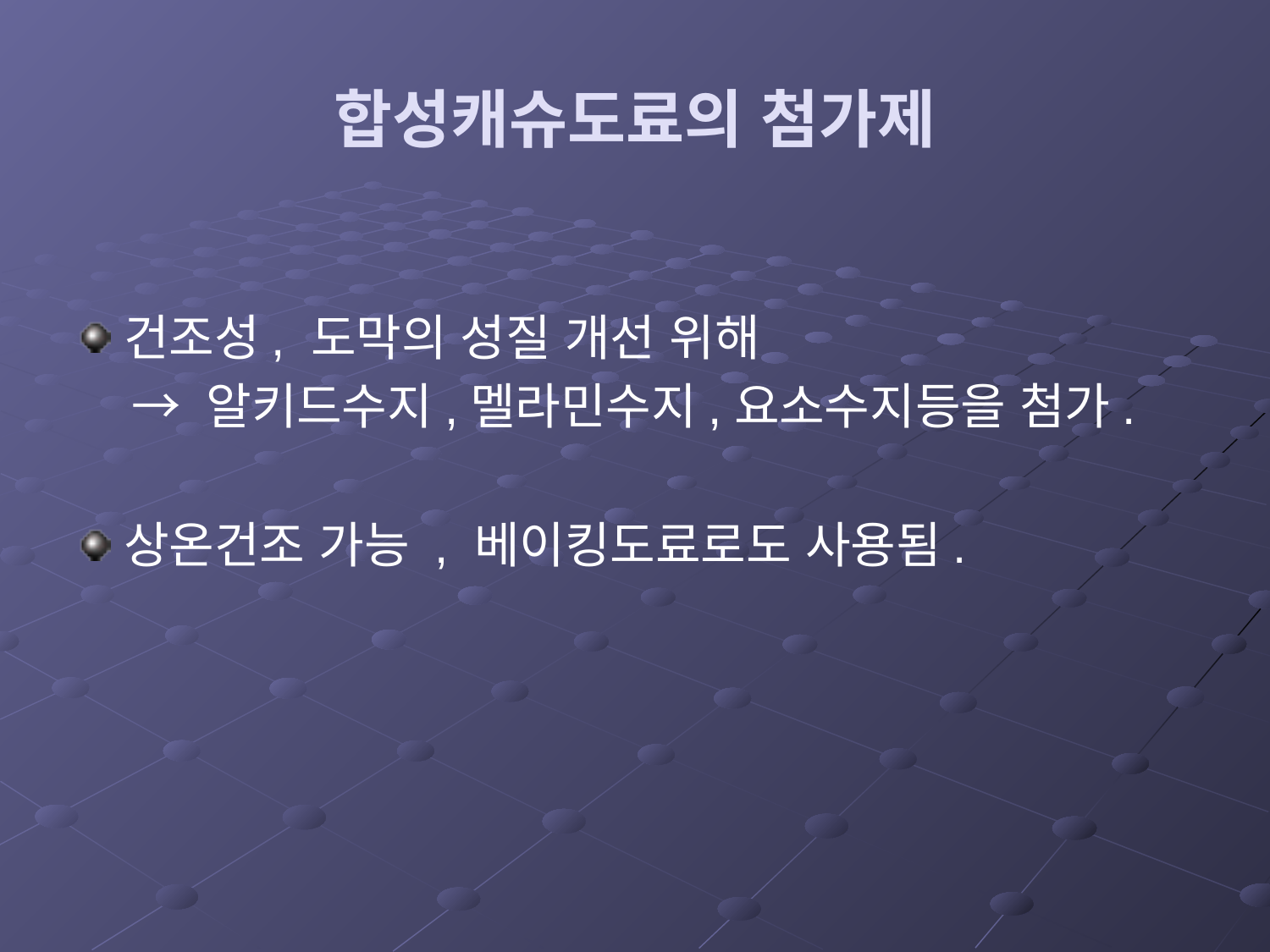

# 합성캐슈도료의 첨가제

건조성, 도막의 성질 개선 위해
    → 알키드수지,멜라민수지,요소수지등을 첨가.

상온건조 가능 , 베이킹도료로도 사용됨.